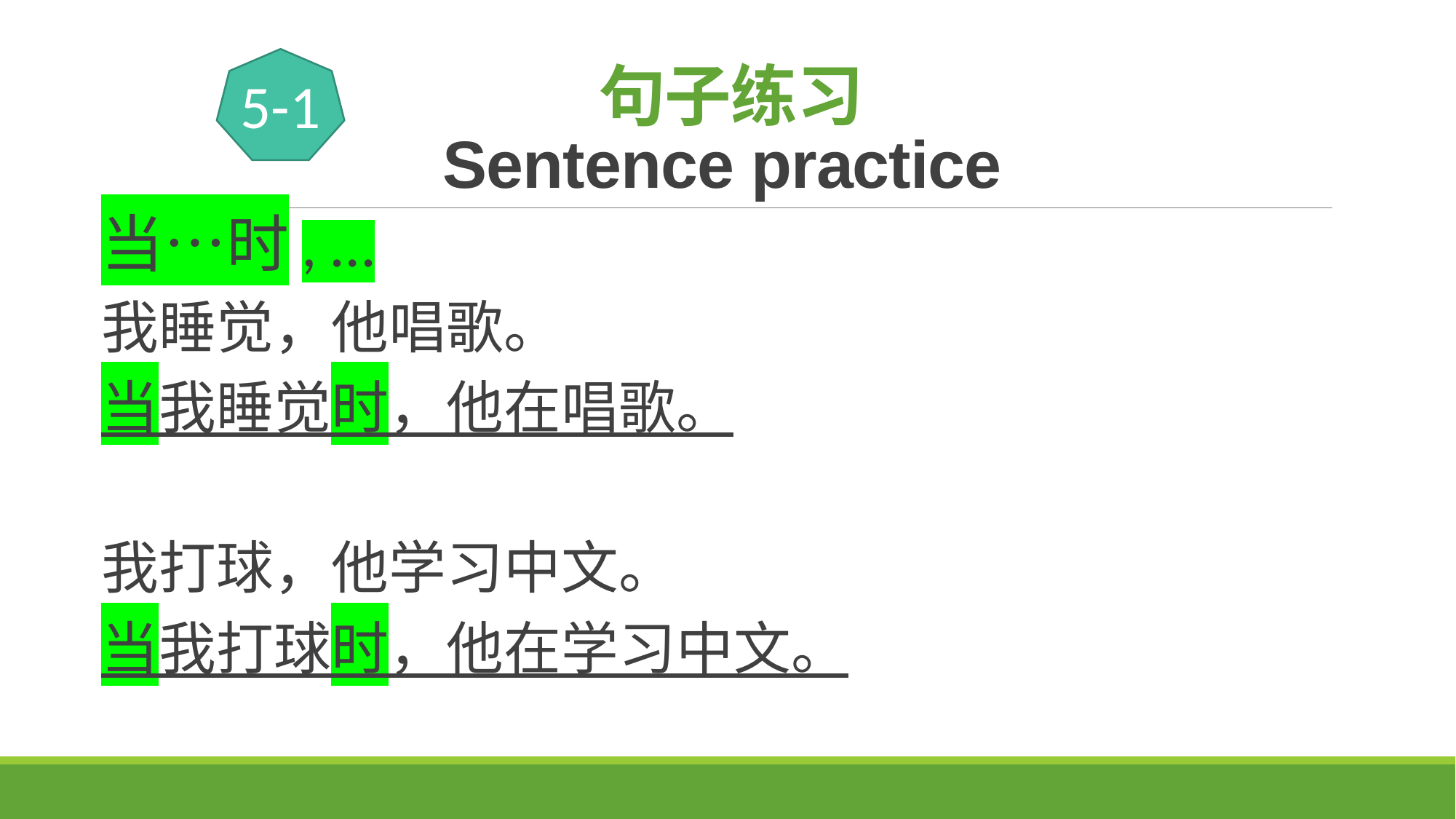

# 句子练习 Sentence practice
5-1
当…时, …
我睡觉，他唱歌。
当我睡觉时，他在唱歌。

我打球，他学习中文。
当我打球时，他在学习中文。